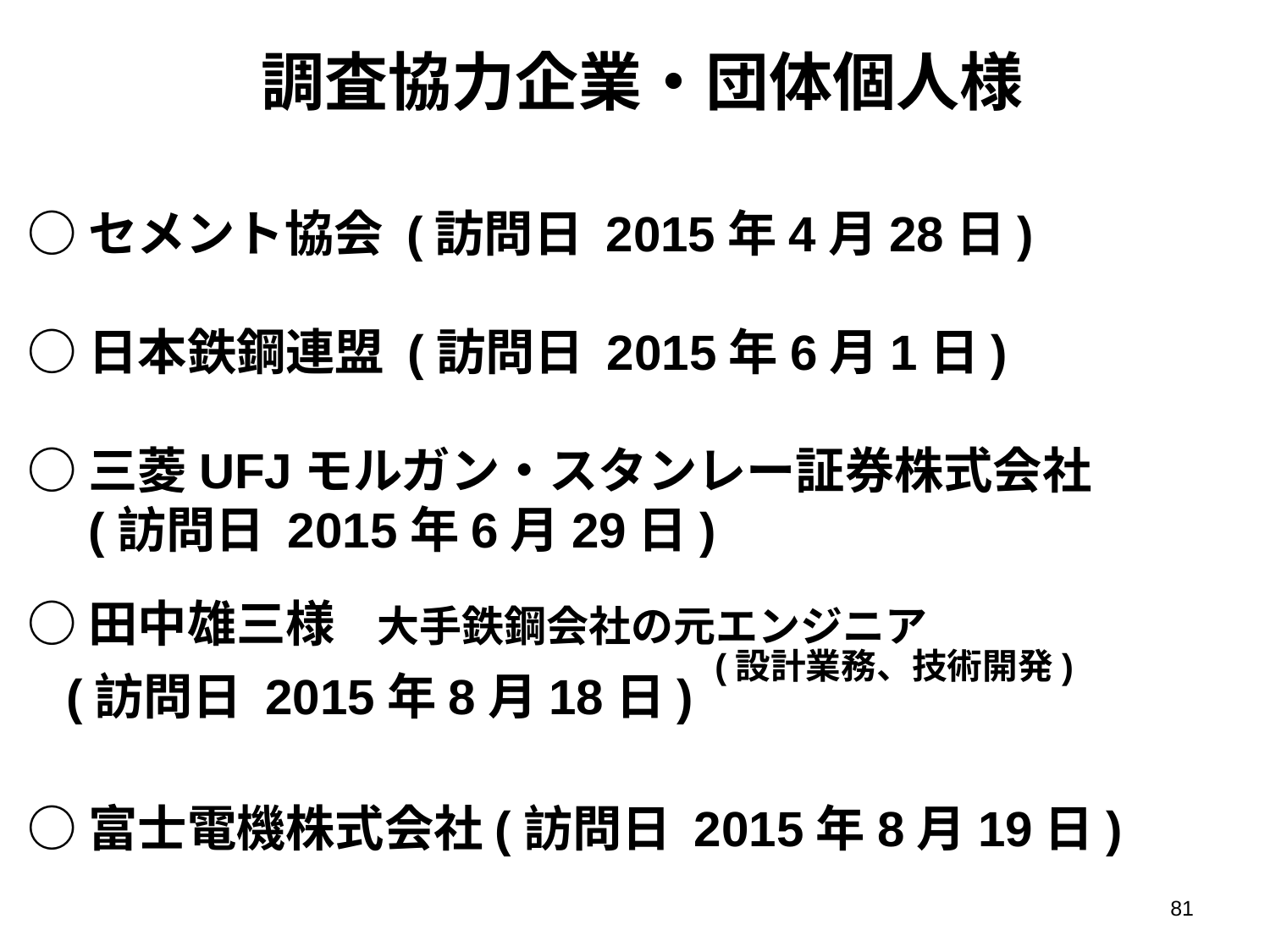

調査協力企業・団体個人様
○セメント協会 (訪問日 2015年4月28日)

○日本鉄鋼連盟 (訪問日 2015年6月1日)

○三菱UFJモルガン・スタンレー証券株式会社
　(訪問日 2015年6月29日)

○田中雄三様　大手鉄鋼会社の元エンジニア
　　　　　　　　　　　　　　　　(設計業務、技術開発)

○富士電機株式会社(訪問日 2015年8月19日)

(訪問日 2015年8月18日)
81